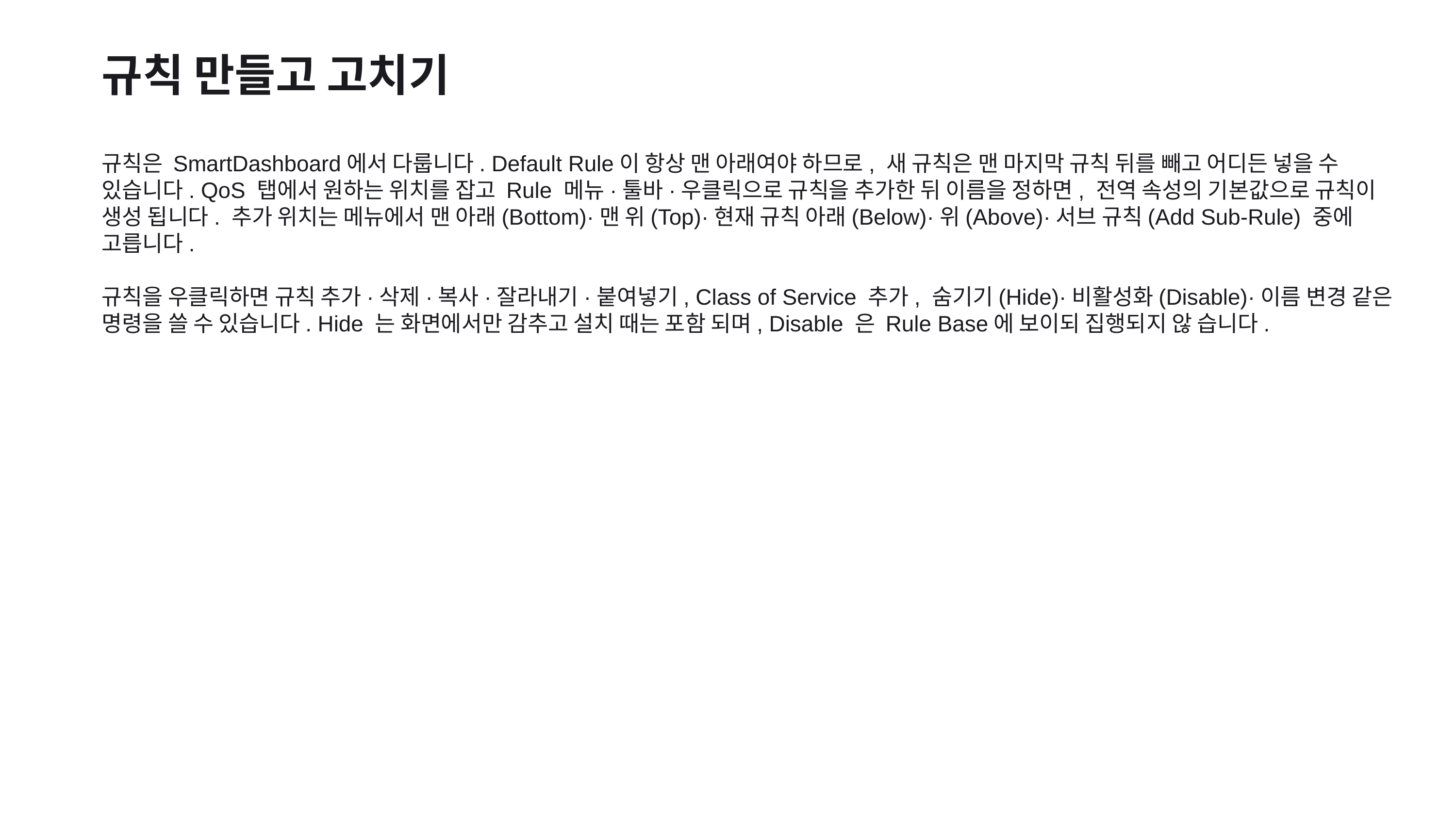

규칙 만들고 고치기
규칙은 SmartDashboard에서 다룹니다. Default Rule이 항상 맨 아래여야 하므로, 새 규칙은 맨 마지막 규칙 뒤를 빼고 어디든 넣을 수 있습니다. QoS 탭에서 원하는 위치를 잡고 Rule 메뉴·툴바·우클릭으로 규칙을 추가한 뒤 이름을 정하면, 전역 속성의 기본값으로 규칙이 생성 됩니다. 추가 위치는 메뉴에서 맨 아래(Bottom)·맨 위(Top)·현재 규칙 아래(Below)·위(Above)·서브 규칙(Add Sub-Rule) 중에 고릅니다.

규칙을 우클릭하면 규칙 추가·삭제·복사·잘라내기·붙여넣기, Class of Service 추가, 숨기기(Hide)·비활성화(Disable)·이름 변경 같은 명령을 쓸 수 있습니다. Hide 는 화면에서만 감추고 설치 때는 포함 되며, Disable 은 Rule Base에 보이되 집행되지 않 습니다.